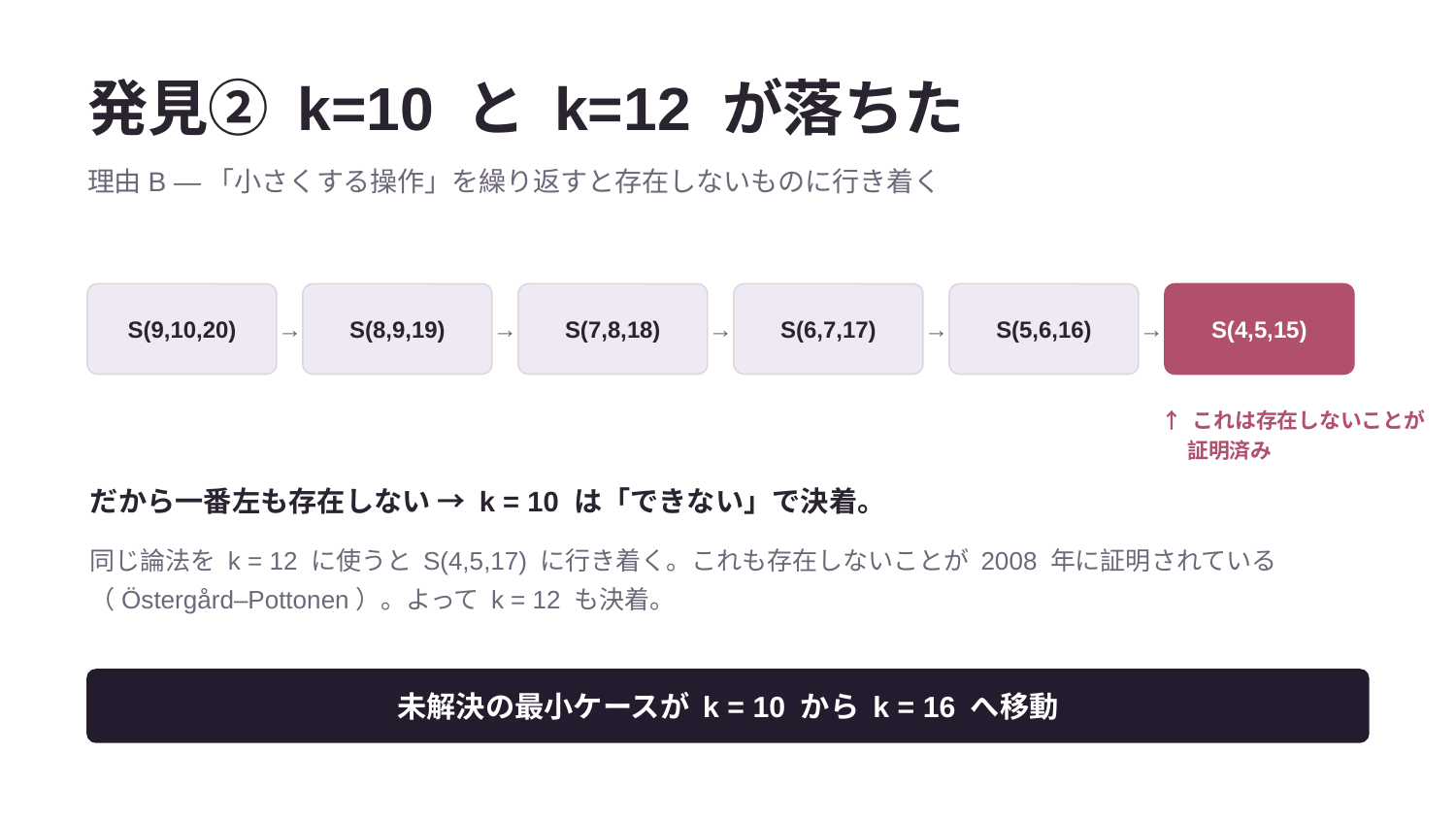

発見② k=10 と k=12 が落ちた
理由B —「小さくする操作」を繰り返すと存在しないものに行き着く

S(9,10,20)
→

S(8,9,19)
→

S(7,8,18)
→

S(6,7,17)
→

S(5,6,16)
→

S(4,5,15)
↑ これは存在しないことが
　 証明済み
だから一番左も存在しない → k = 10 は「できない」で決着。
同じ論法を k = 12 に使うと S(4,5,17) に行き着く。これも存在しないことが 2008 年に証明されている（Östergård–Pottonen）。よって k = 12 も決着。

未解決の最小ケースが k = 10 から k = 16 へ移動